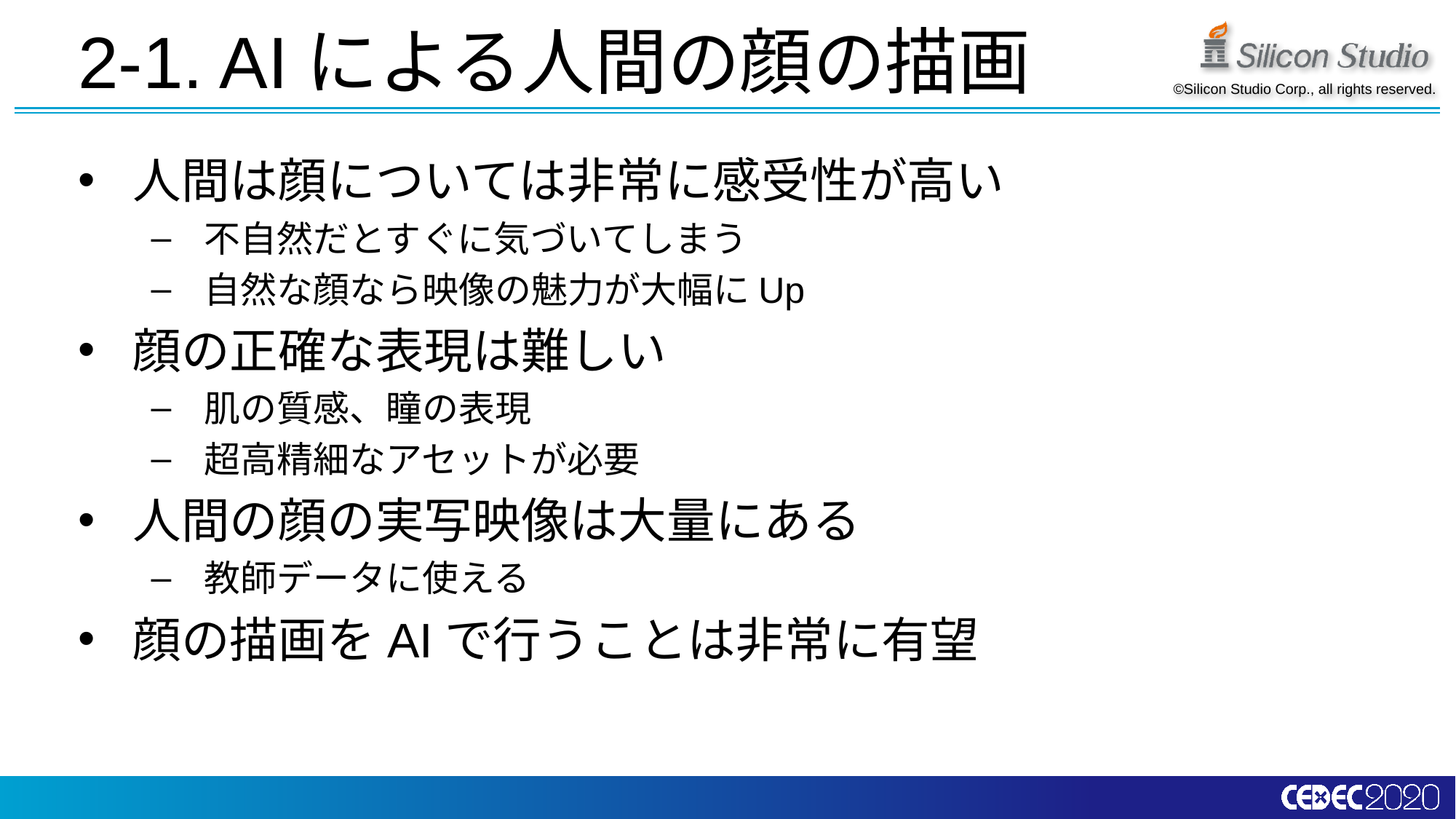

# 2-1. AIによる人間の顔の描画
人間は顔については非常に感受性が高い
不自然だとすぐに気づいてしまう
自然な顔なら映像の魅力が大幅にUp
顔の正確な表現は難しい
肌の質感、瞳の表現
超高精細なアセットが必要
人間の顔の実写映像は大量にある
教師データに使える
顔の描画をAIで行うことは非常に有望